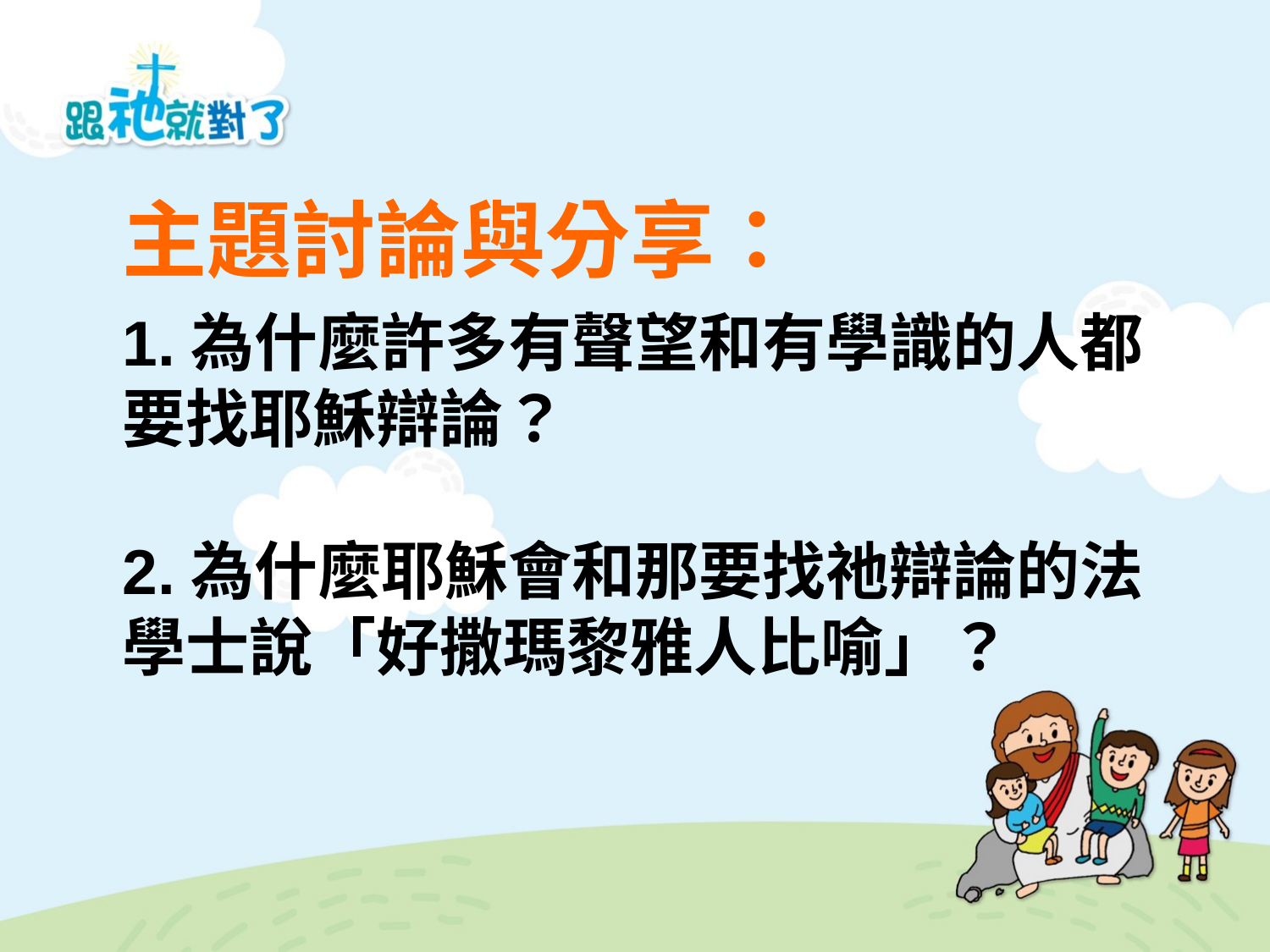

主題討論與分享：
1.為什麼許多有聲望和有學識的人都要找耶穌辯論？

2.為什麼耶穌會和那要找祂辯論的法學士說「好撒瑪黎雅人比喻」？